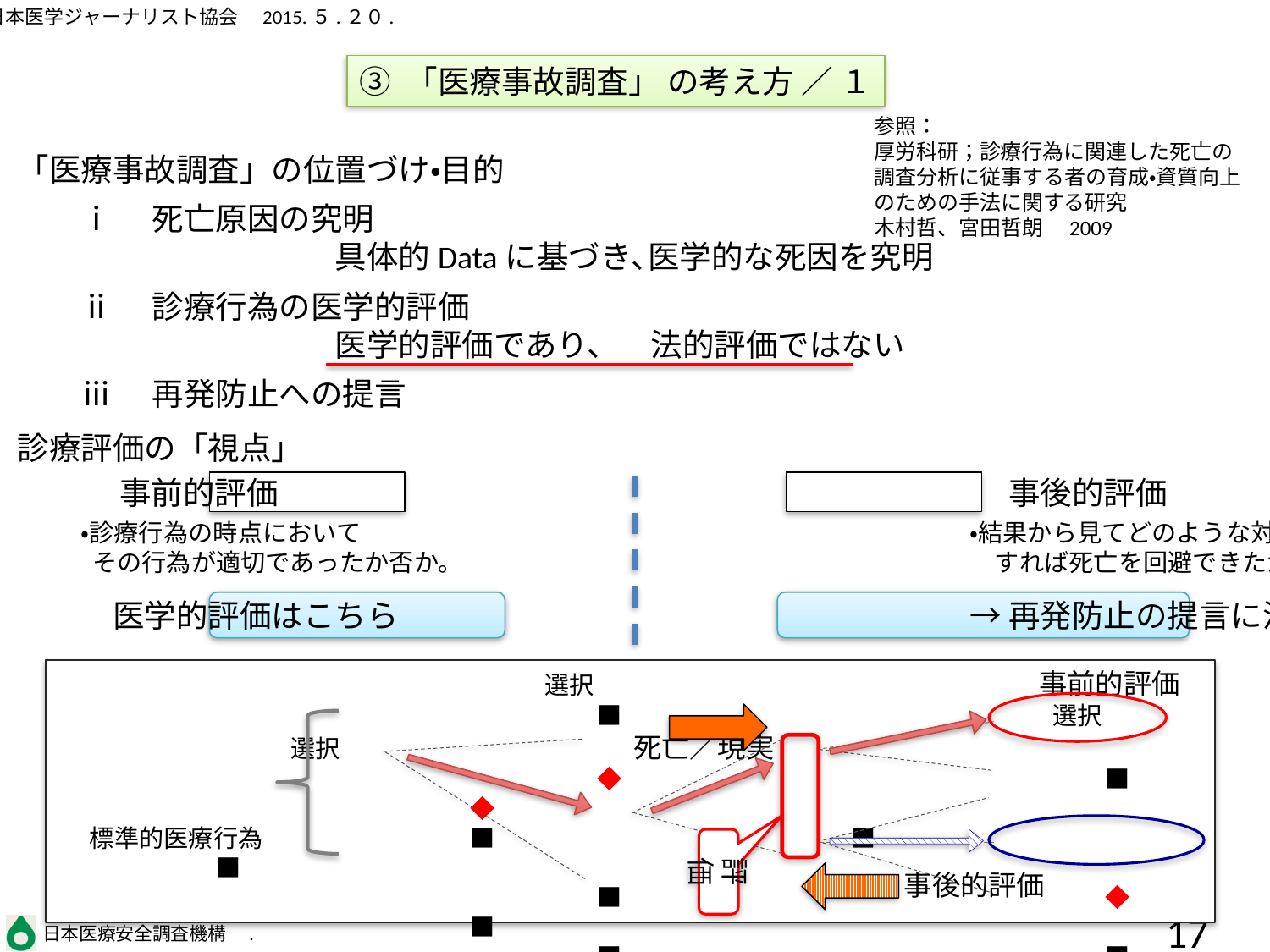

③ 「医療事故調査」 の考え方 ／ １
参照：
厚労科研；診療行為に関連した死亡の
調査分析に従事する者の育成・資質向上
のための手法に関する研究
木村哲、宮田哲朗　2009
１．「医療事故調査」の位置づけ・目的
	ⅰ　死亡原因の究明
			具体的Dataに基づき､医学的な死因を究明
	ⅱ　診療行為の医学的評価
			医学的評価であり、　法的評価ではない
	ⅲ　再発防止への提言

２．診療評価の「視点」
	　 事前的評価　						　 事後的評価
	・診療行為の時点において			　　　		・結果から見てどのような対応を
	 その行為が適切であったか否か。				　すれば死亡を回避できたか。

	　医学的評価はこちら	　　			　　　　→ 再発防止の提言に活かす

			　　　選択				　　  事前的評価
			　	■			　　　選択		　　　選択			　  死亡／現実
			　	◆				■			◆
標準的医療行為	　	■		　　　　	■			■
			　	■				◆			■
			　	■				■			▲			　   回復？／仮定
								■

評価
事後的評価